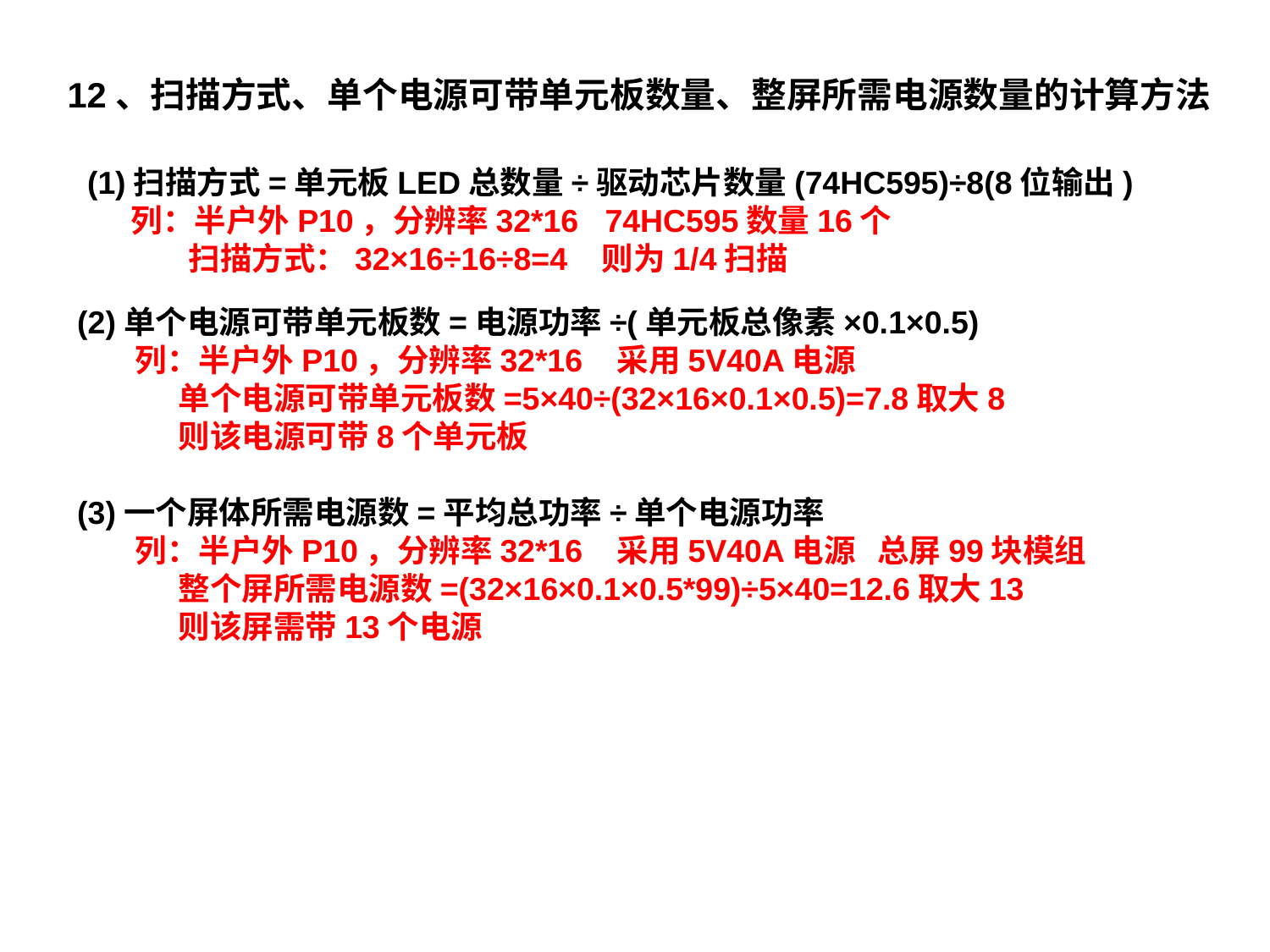

12、扫描方式、单个电源可带单元板数量、整屏所需电源数量的计算方法
(1)扫描方式=单元板LED总数量÷驱动芯片数量(74HC595)÷8(8位输出)
     列：半户外P10，分辨率32*16   74HC595数量16个
             扫描方式：32×16÷16÷8=4   则为1/4扫描
(2)单个电源可带单元板数=电源功率÷(单元板总像素×0.1×0.5)
       列：半户外P10，分辨率32*16   采用5V40A电源
             单个电源可带单元板数=5×40÷(32×16×0.1×0.5)=7.8取大8
             则该电源可带8个单元板
(3)一个屏体所需电源数=平均总功率÷单个电源功率
       列：半户外P10，分辨率32*16   采用5V40A电源   总屏99块模组
             整个屏所需电源数=(32×16×0.1×0.5*99)÷5×40=12.6取大13
             则该屏需带13个电源